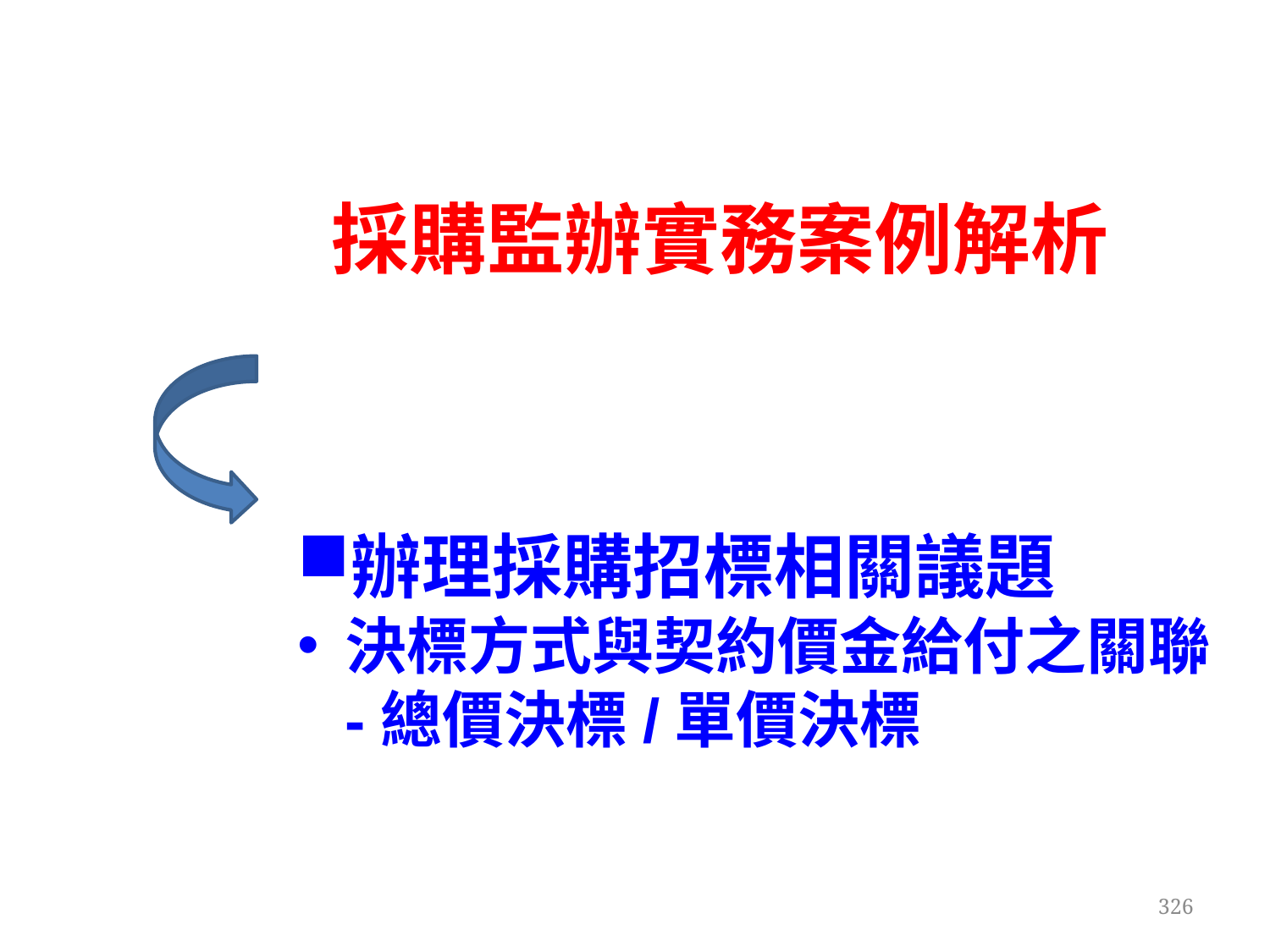

採購監辦實務案例解析

辦理採購招標相關議題
決標方式與契約價金給付之關聯
-總價決標/單價決標

326